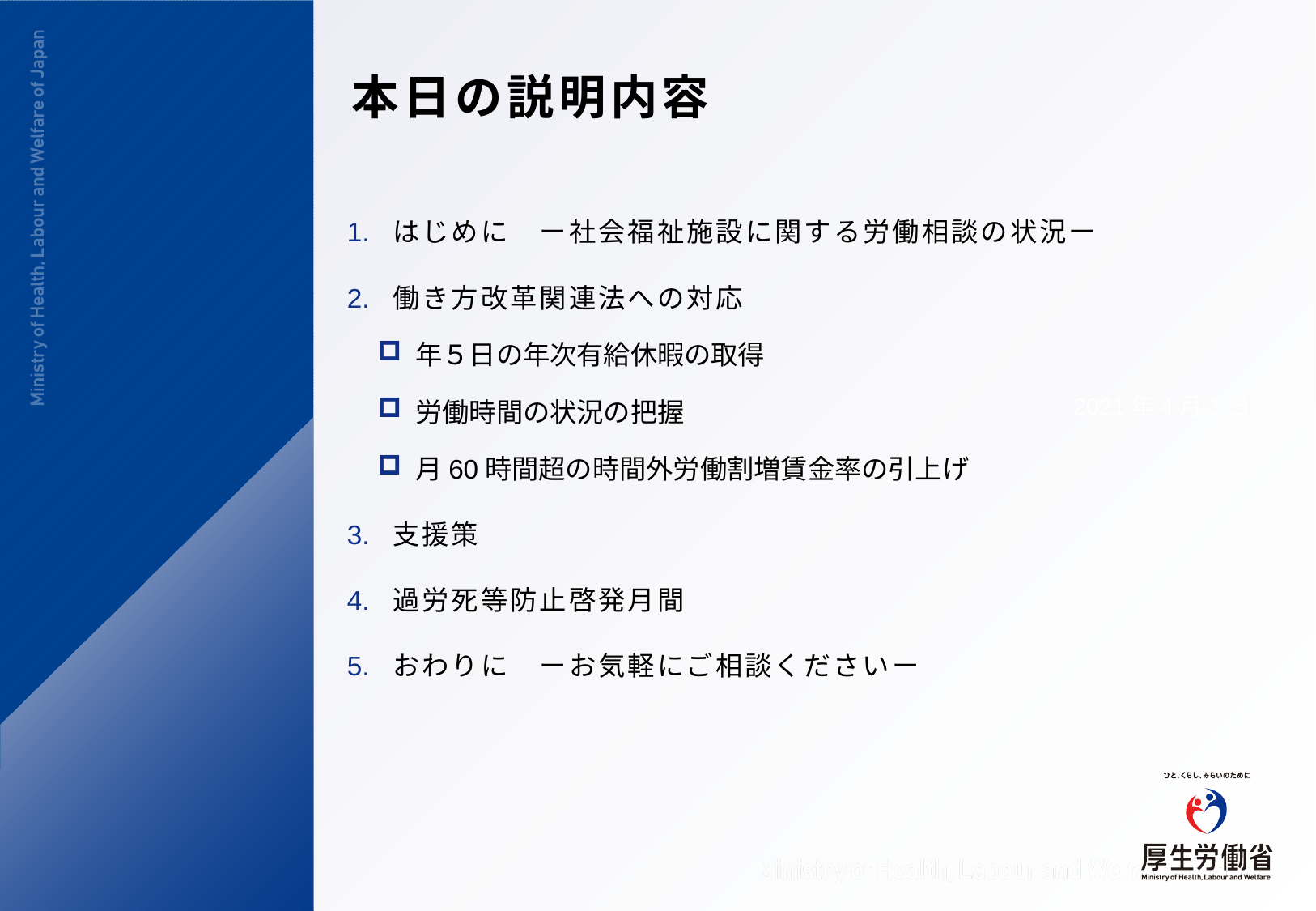

# 本日の説明内容
はじめに　ー社会福祉施設に関する労働相談の状況ー
働き方改革関連法への対応
年５日の年次有給休暇の取得
労働時間の状況の把握
月60時間超の時間外労働割増賃金率の引上げ
支援策
過労死等防止啓発月間
おわりに　ーお気軽にご相談くださいー